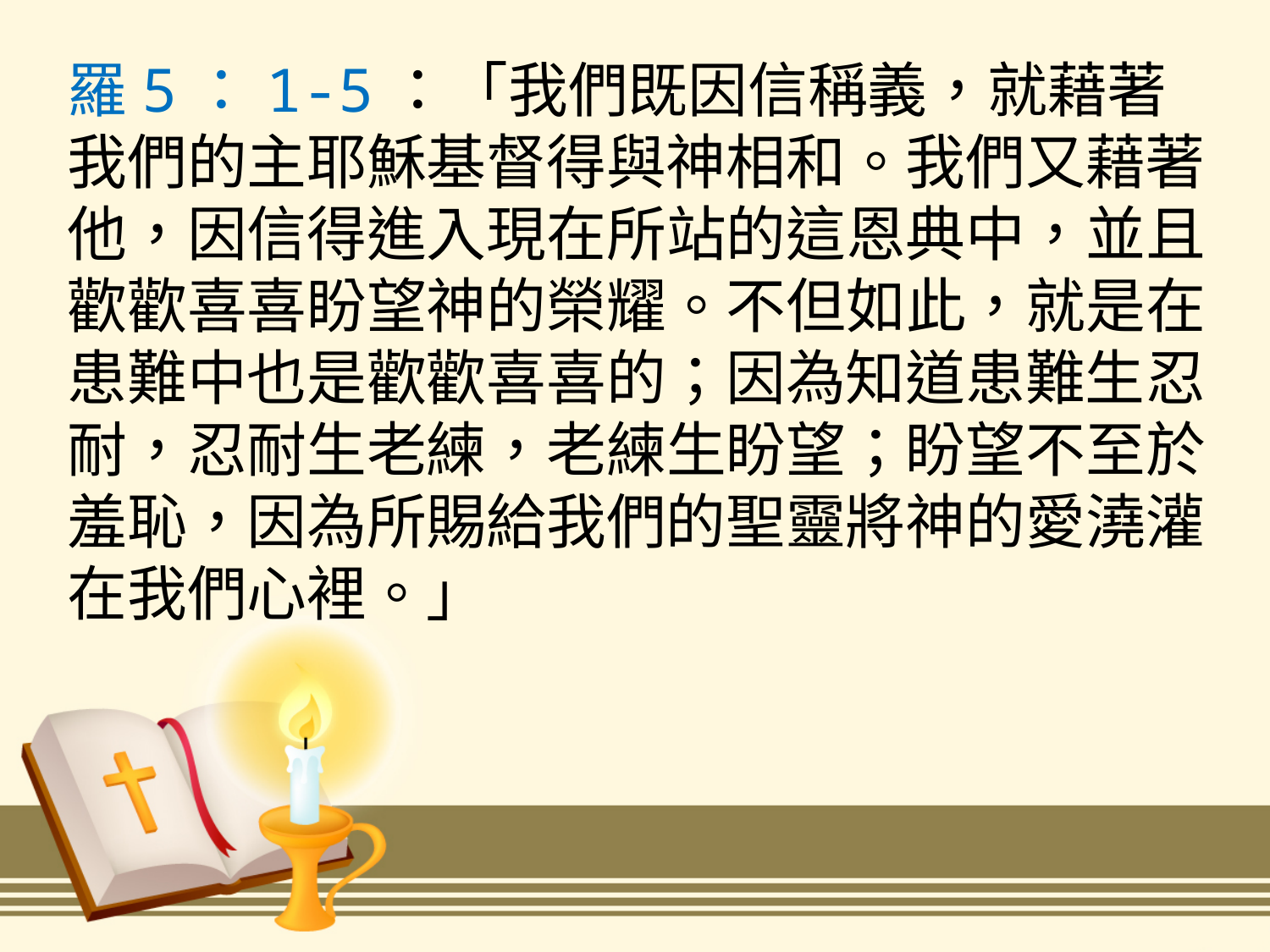

羅5：1-5：「我們既因信稱義，就藉著我們的主耶穌基督得與神相和。我們又藉著他，因信得進入現在所站的這恩典中，並且歡歡喜喜盼望神的榮耀。不但如此，就是在患難中也是歡歡喜喜的；因為知道患難生忍耐，忍耐生老練，老練生盼望；盼望不至於羞恥，因為所賜給我們的聖靈將神的愛澆灌在我們心裡。」